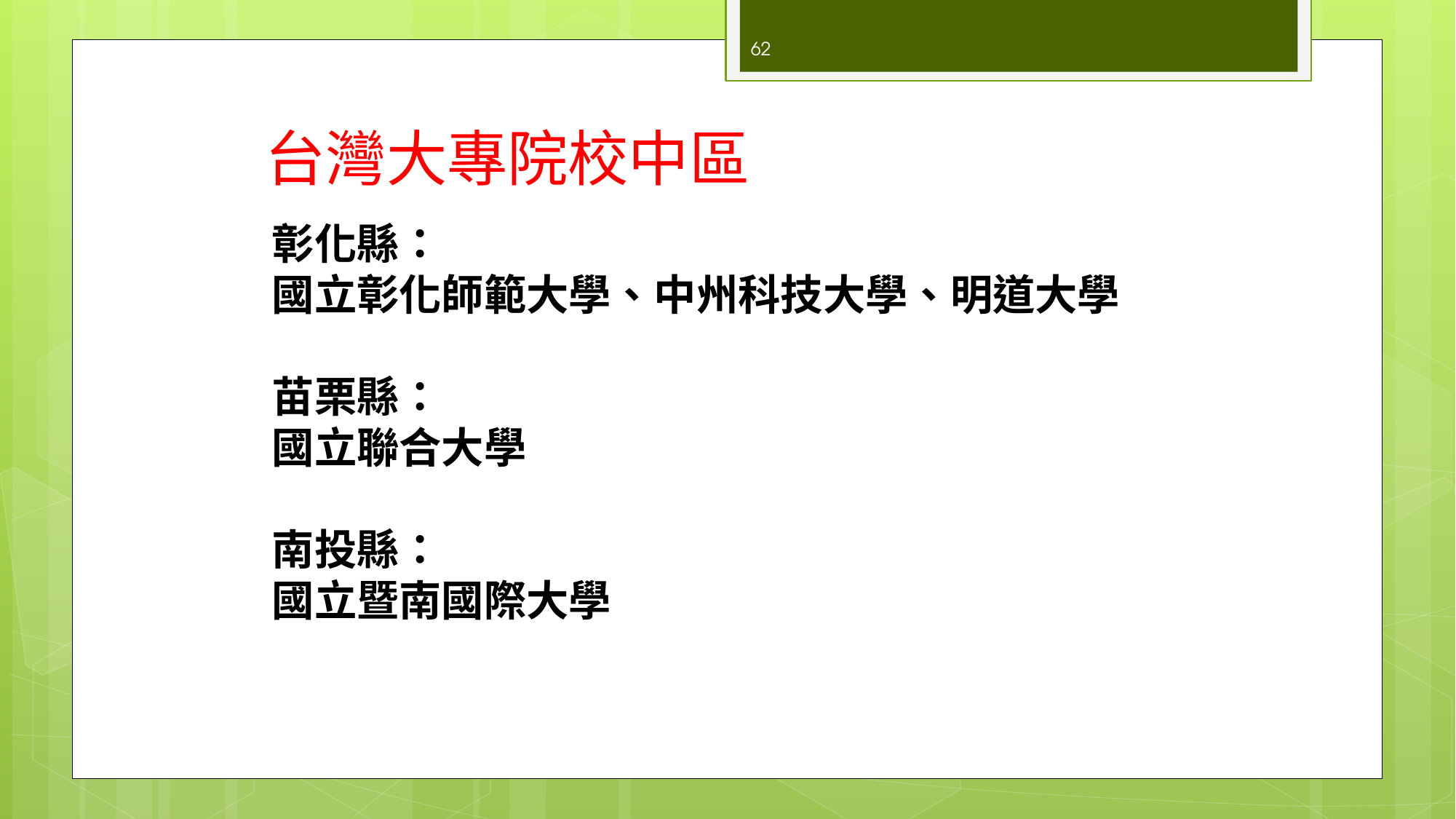

62
台灣大專院校中區
彰化縣：
國立彰化師範大學、中州科技大學、明道大學

苗栗縣：
國立聯合大學

南投縣：
國立暨南國際大學